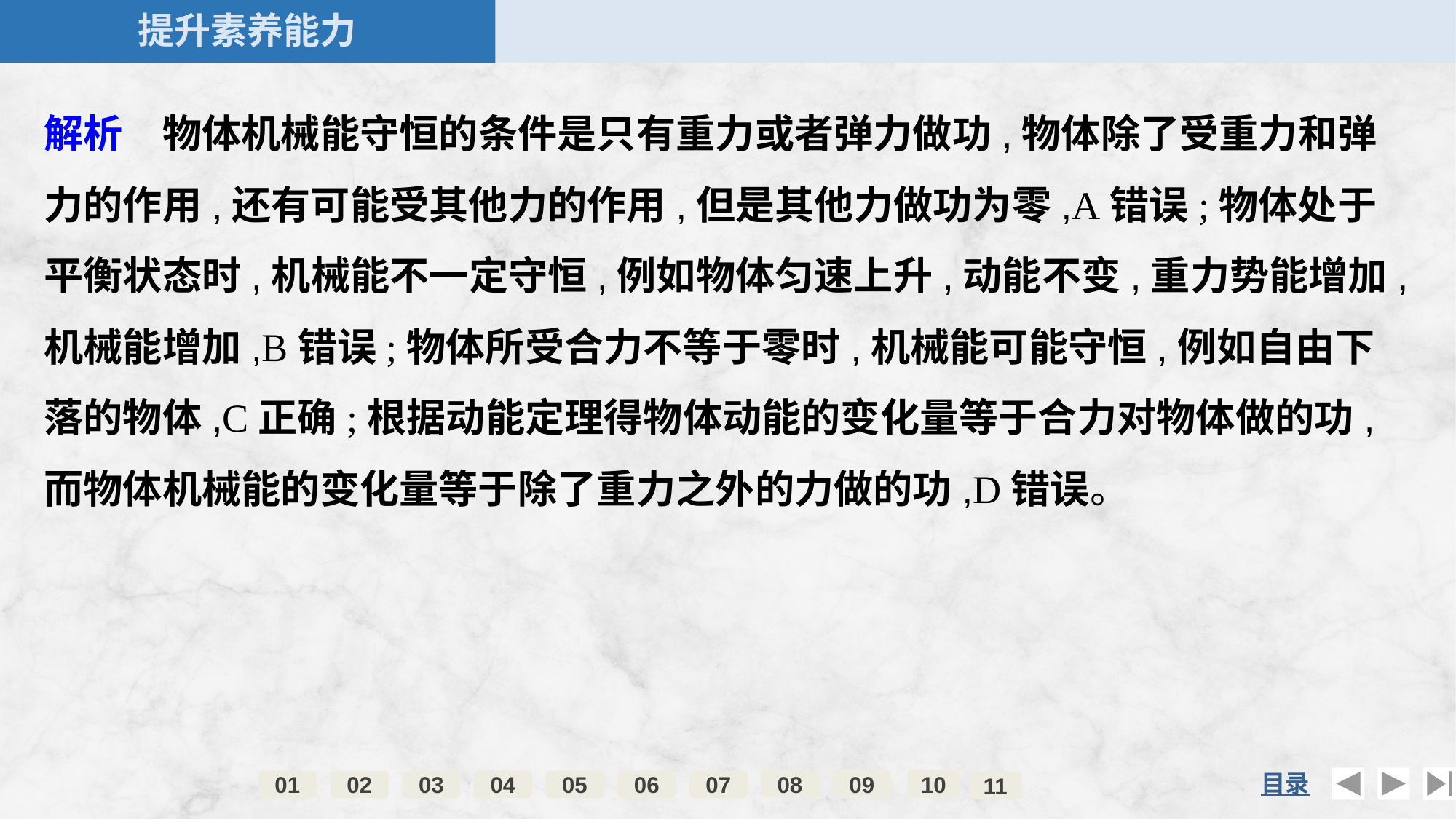

解析　物体机械能守恒的条件是只有重力或者弹力做功,物体除了受重力和弹力的作用,还有可能受其他力的作用,但是其他力做功为零,A错误;物体处于平衡状态时,机械能不一定守恒,例如物体匀速上升,动能不变,重力势能增加,机械能增加,B错误;物体所受合力不等于零时,机械能可能守恒,例如自由下落的物体,C正确;根据动能定理得物体动能的变化量等于合力对物体做的功,而物体机械能的变化量等于除了重力之外的力做的功,D错误。